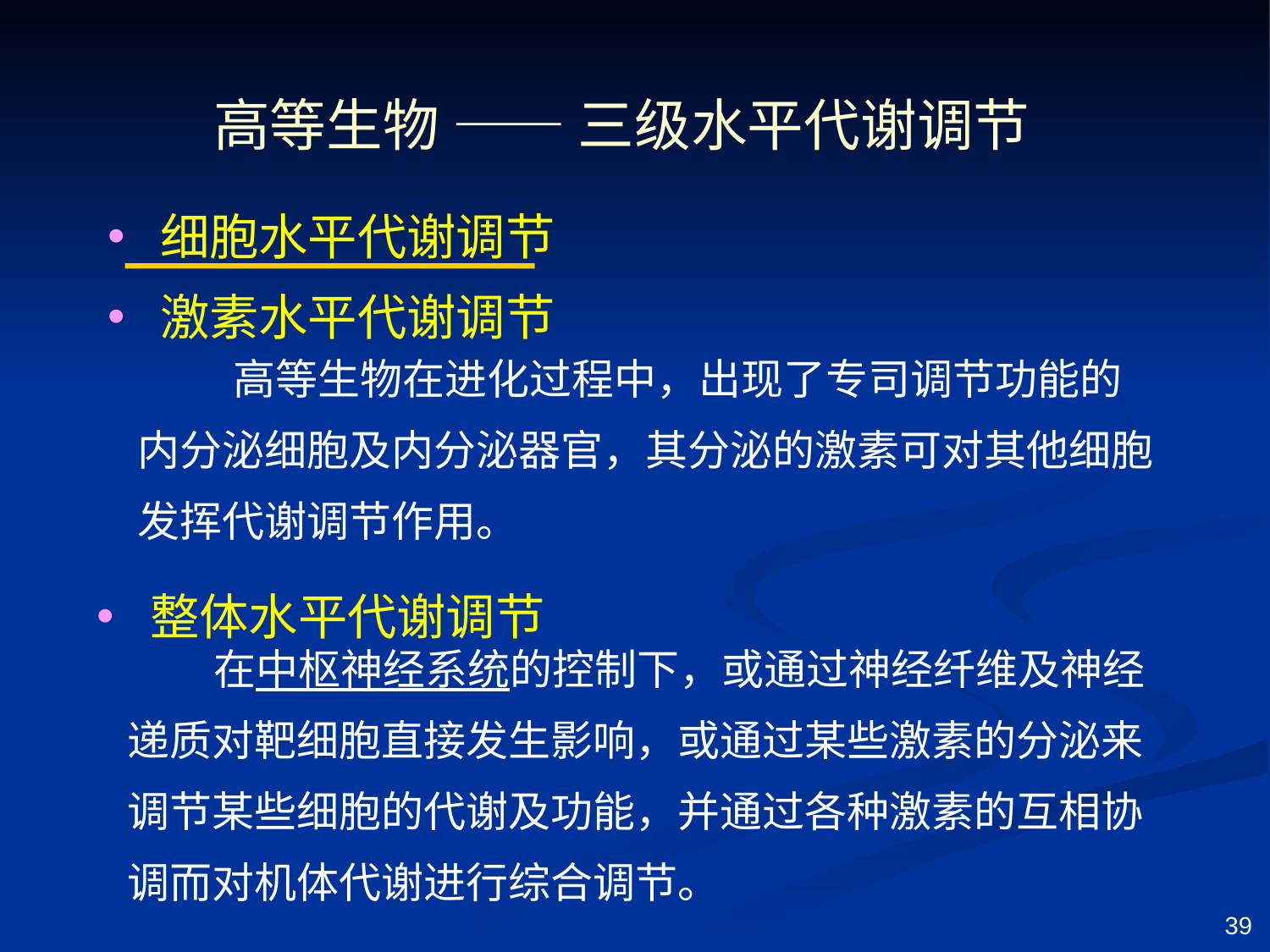

高等生物 —— 三级水平代谢调节
 细胞水平代谢调节
 激素水平代谢调节
         高等生物在进化过程中，出现了专司调节功能的内分泌细胞及内分泌器官，其分泌的激素可对其他细胞发挥代谢调节作用。

 整体水平代谢调节
        在中枢神经系统的控制下，或通过神经纤维及神经递质对靶细胞直接发生影响，或通过某些激素的分泌来调节某些细胞的代谢及功能，并通过各种激素的互相协调而对机体代谢进行综合调节。
39